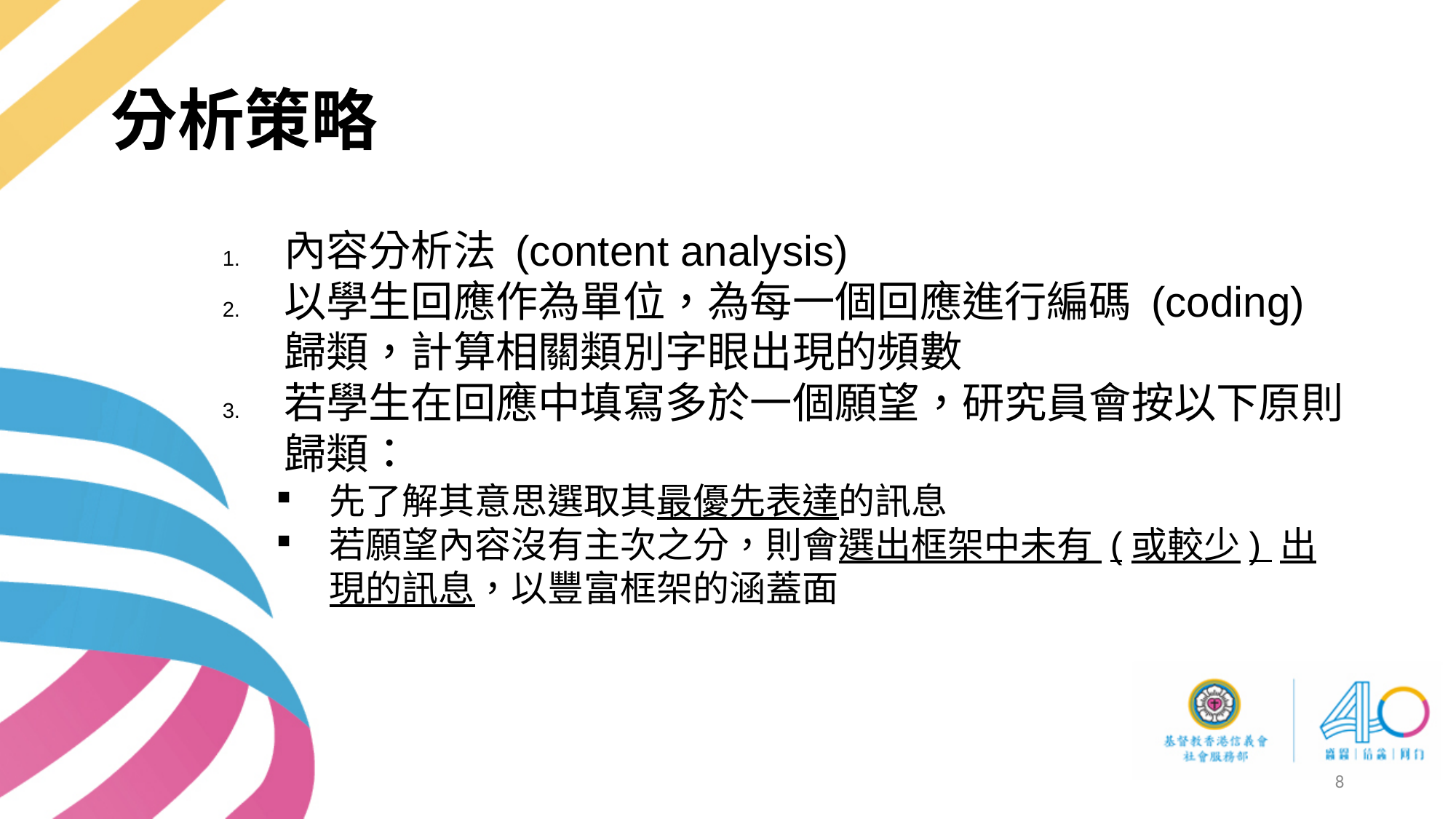

# 分析策略
內容分析法 (content analysis)
以學生回應作為單位，為每一個回應進行編碼 (coding) 歸類，計算相關類別字眼出現的頻數
若學生在回應中填寫多於一個願望，研究員會按以下原則歸類：
先了解其意思選取其最優先表達的訊息
若願望內容沒有主次之分，則會選出框架中未有 (或較少) 出現的訊息，以豐富框架的涵蓋面
8